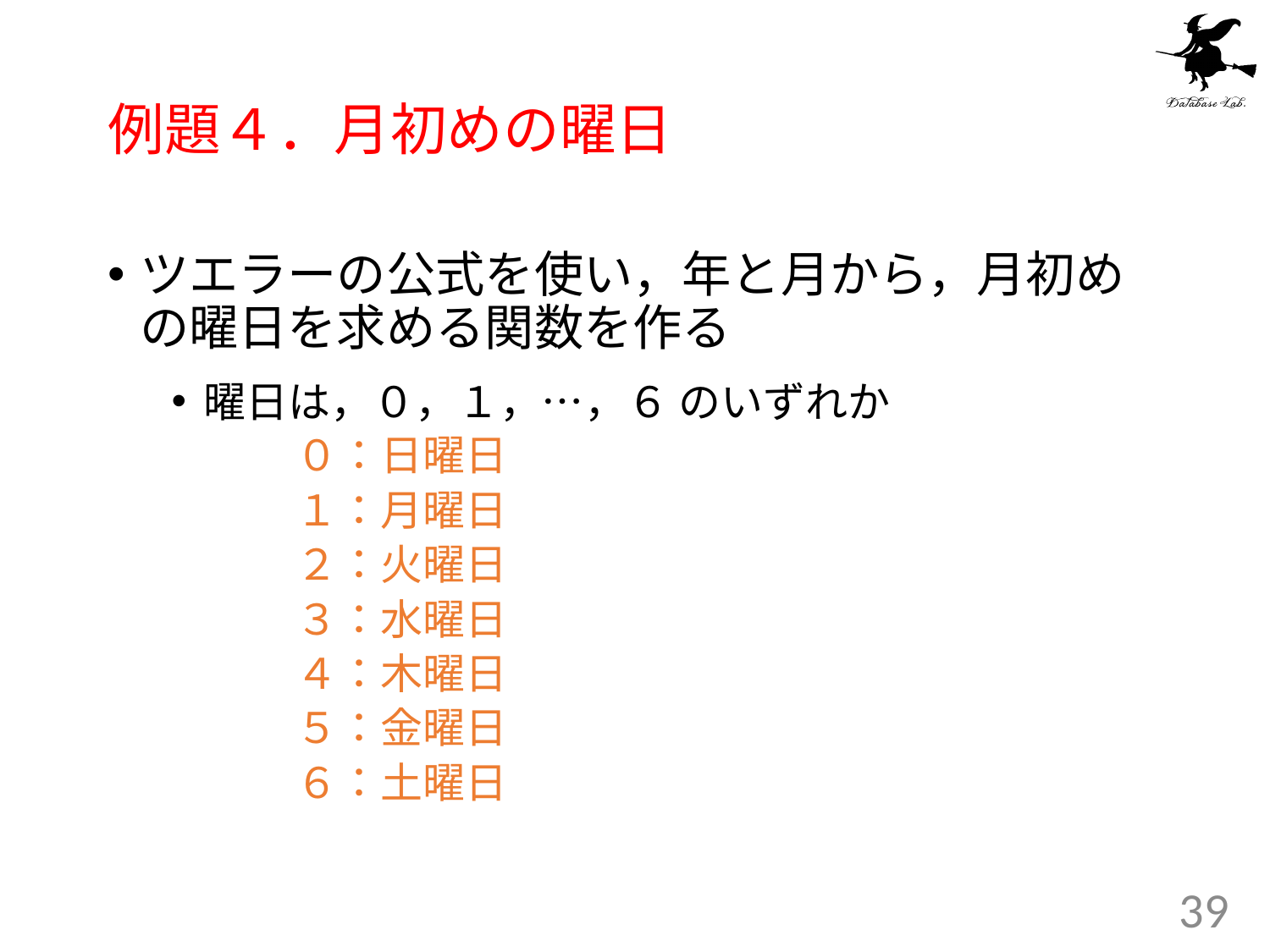

# 例題４．月初めの曜日
ツエラーの公式を使い，年と月から，月初めの曜日を求める関数を作る
曜日は，０，１，…，６ のいずれか
            ０：日曜日
            １：月曜日
            ２：火曜日
            ３：水曜日
            ４：木曜日
            ５：金曜日
            ６：土曜日

39